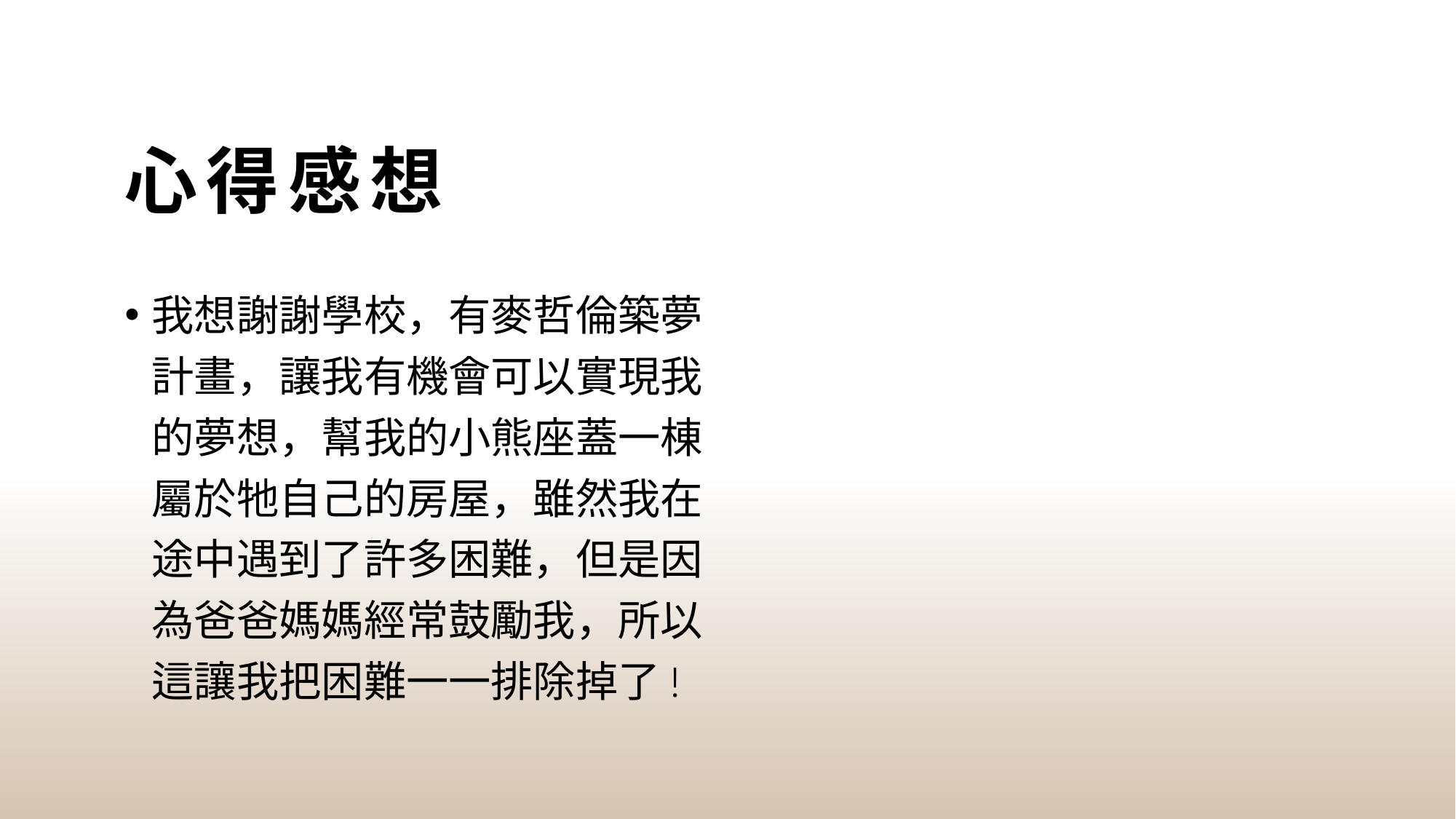

# 心得感想

我想謝謝學校，有麥哲倫築夢計畫，讓我有機會可以實現我的夢想，幫我的小熊座蓋一棟屬於牠自己的房屋，雖然我在途中遇到了許多困難，但是因為爸爸媽媽經常鼓勵我，所以這讓我把困難一一排除掉了!